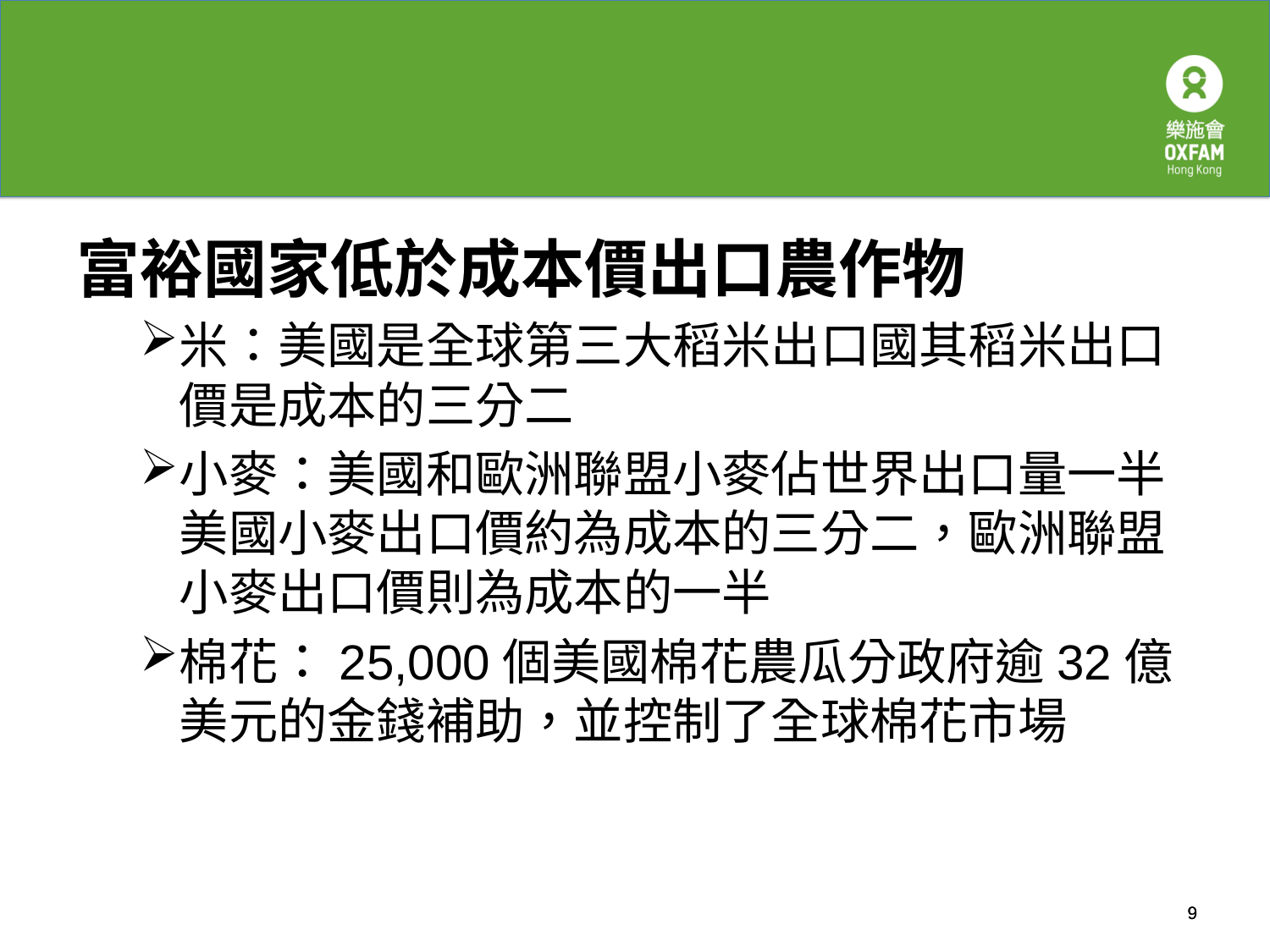

#
富裕國家低於成本價出口農作物
米：美國是全球第三大稻米出口國其稻米出口價是成本的三分二
小麥：美國和歐洲聯盟小麥佔世界出口量一半美國小麥出口價約為成本的三分二，歐洲聯盟小麥出口價則為成本的一半
棉花：25,000個美國棉花農瓜分政府逾32億美元的金錢補助，並控制了全球棉花市場